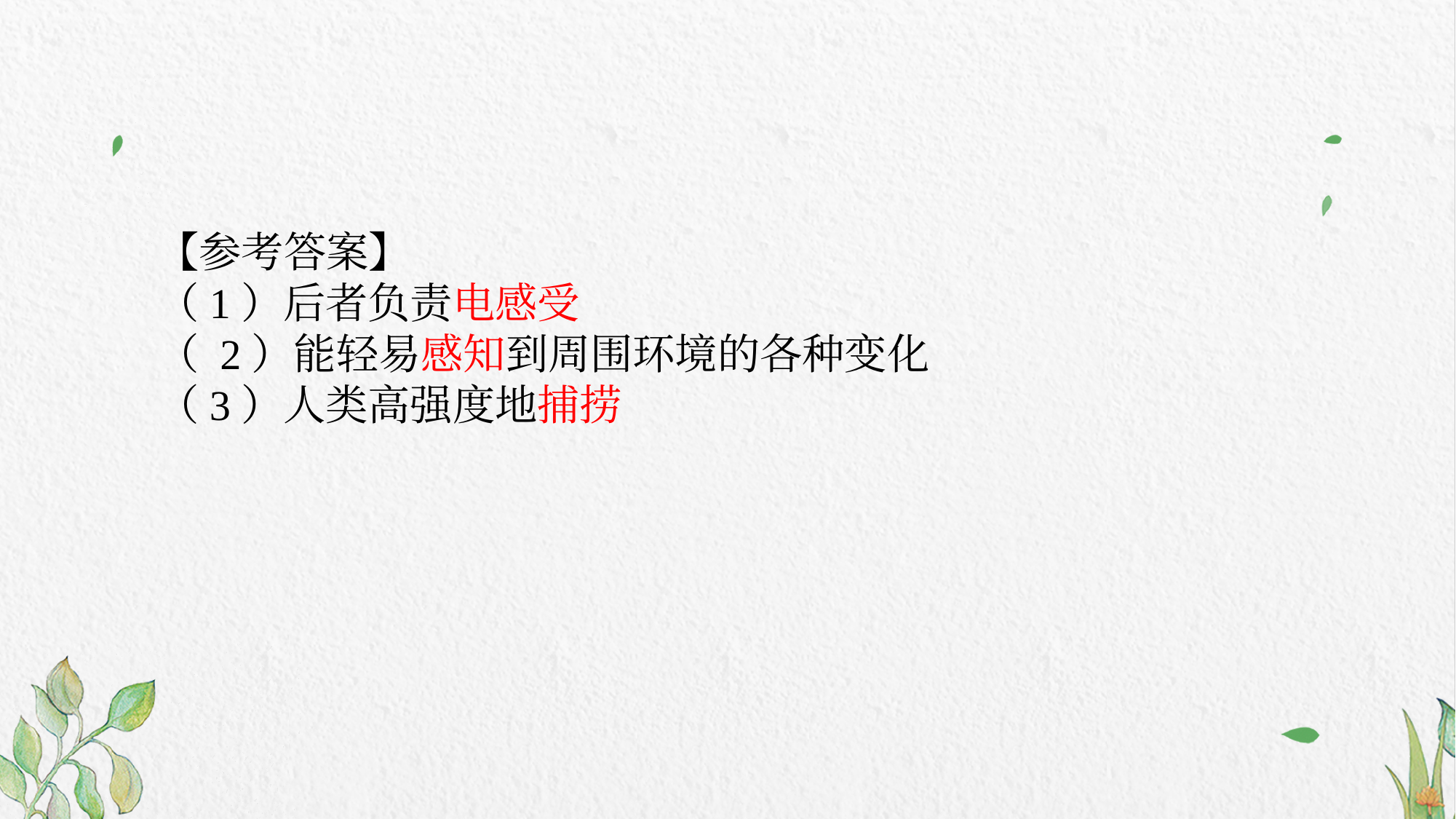

【参考答案】
（1）后者负责电感受
（ 2）能轻易感知到周围环境的各种变化
（3）人类高强度地捕捞